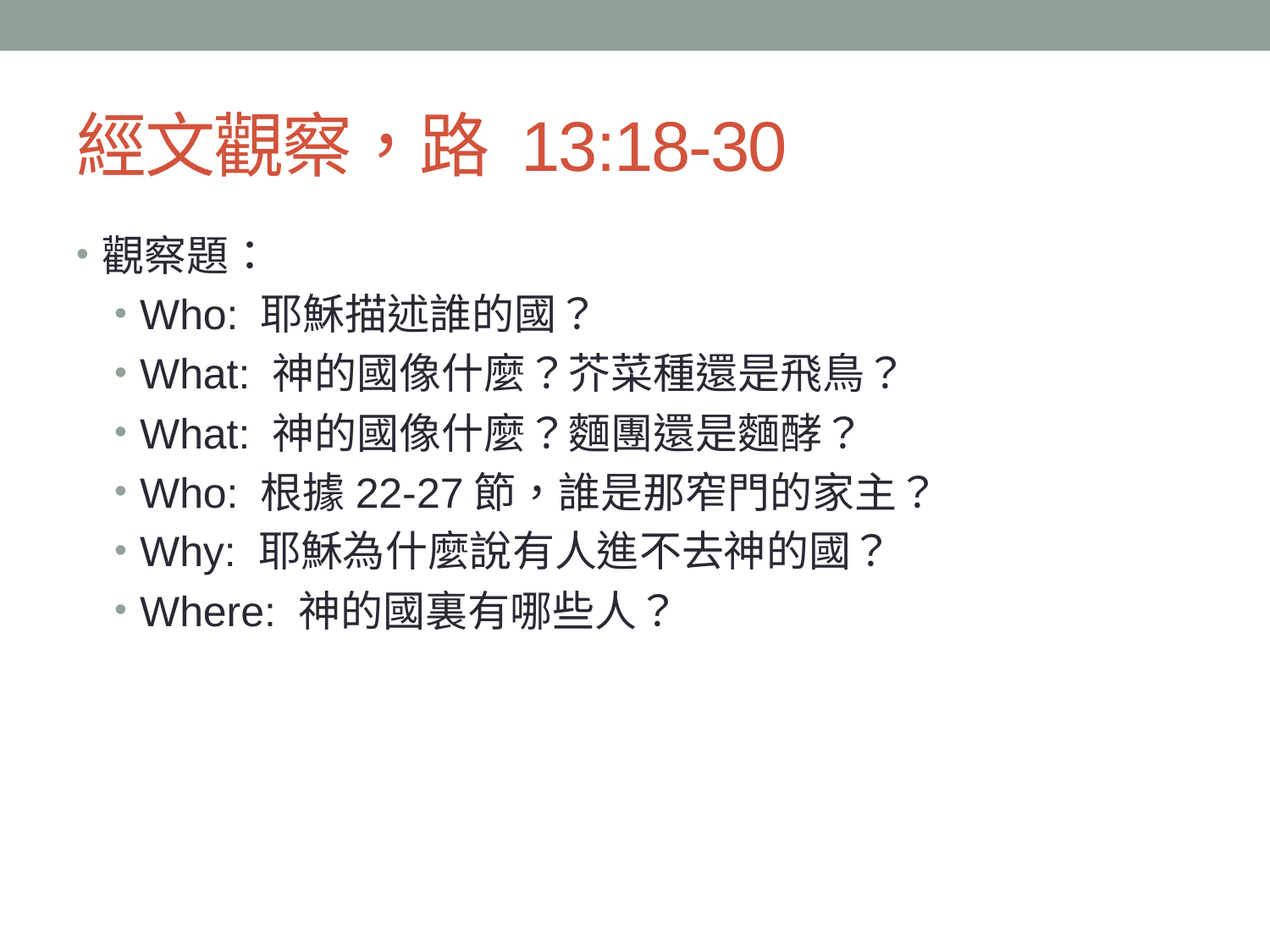

# 經文觀察，路 13:18-30
觀察題：
Who: 耶穌描述誰的國？
What: 神的國像什麼？芥菜種還是飛鳥？
What: 神的國像什麼？麵團還是麵酵？
Who: 根據22-27節，誰是那窄門的家主？
Why: 耶穌為什麼說有人進不去神的國？
Where: 神的國裏有哪些人？